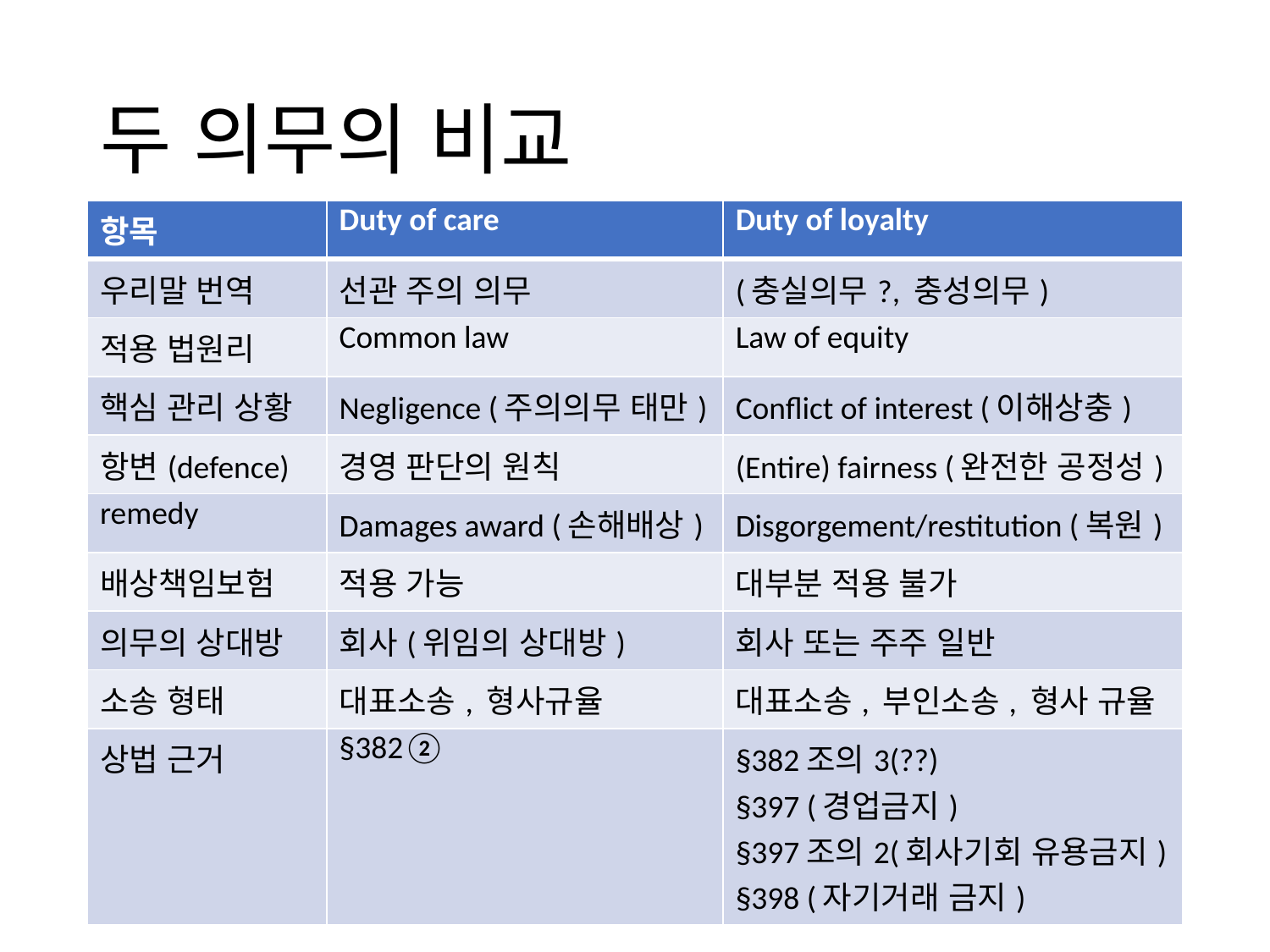

# 두 의무의 비교
| 항목 | Duty of care | Duty of loyalty |
| --- | --- | --- |
| 우리말 번역 | 선관 주의 의무 | (충실의무?, 충성의무) |
| 적용 법원리 | Common law | Law of equity |
| 핵심 관리 상황 | Negligence (주의의무 태만) | Conflict of interest (이해상충) |
| 항변(defence) | 경영 판단의 원칙 | (Entire) fairness (완전한 공정성) |
| remedy | Damages award (손해배상) | Disgorgement/restitution (복원) |
| 배상책임보험 | 적용 가능 | 대부분 적용 불가 |
| 의무의 상대방 | 회사(위임의 상대방) | 회사 또는 주주 일반 |
| 소송 형태 | 대표소송, 형사규율 | 대표소송, 부인소송, 형사 규율 |
| 상법 근거 | §382② | §382조의3(??) §397 (경업금지) §397조의2(회사기회 유용금지) §398 (자기거래 금지) |
9